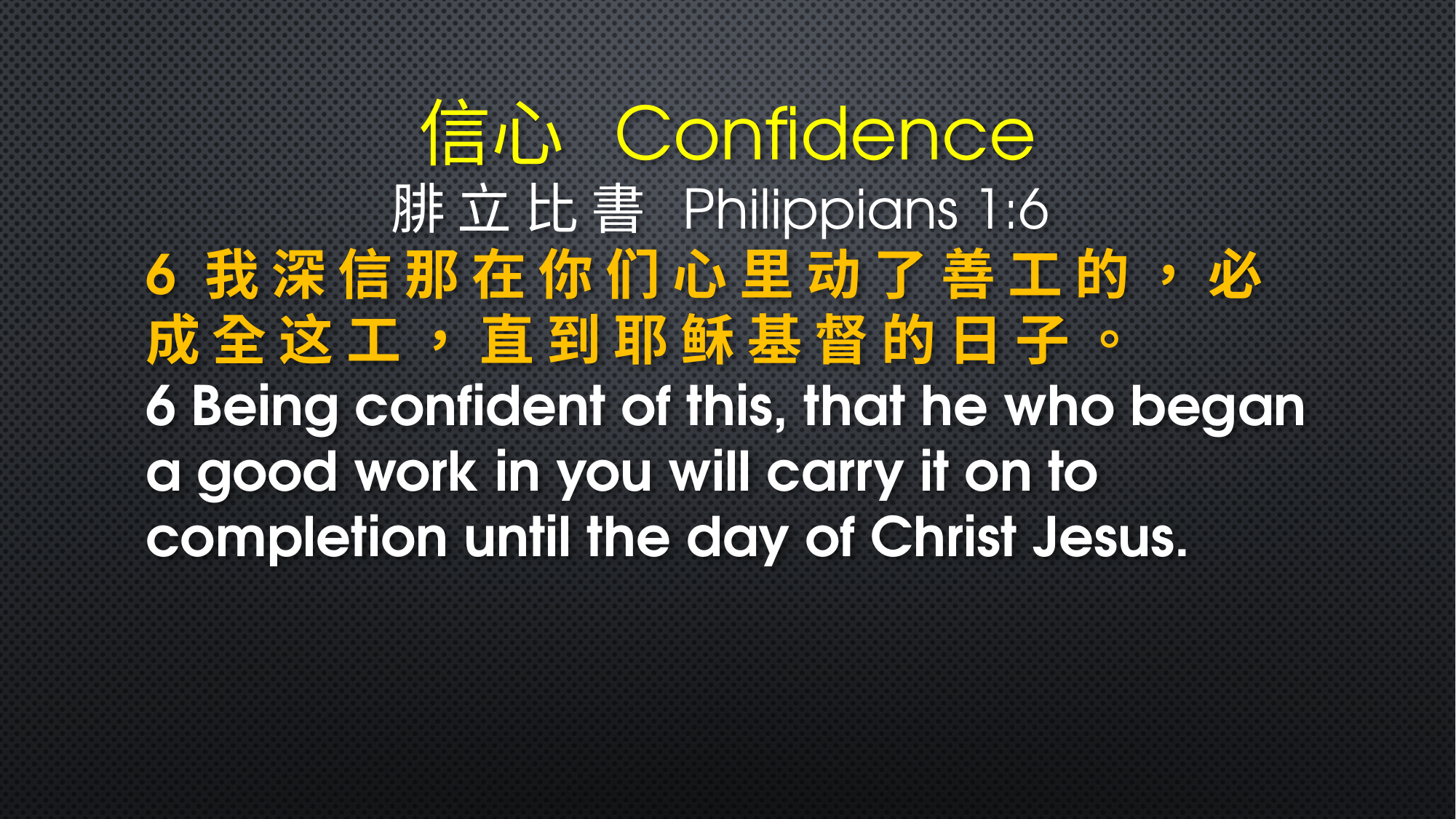

信心  Confidence
腓 立 比 書  Philippians 1:6
6 我 深 信 那 在 你 们 心 里 动 了 善 工 的 ， 必 成 全 这 工 ， 直 到 耶 稣 基 督 的 日 子 。
6 Being confident of this, that he who began a good work in you will carry it on to completion until the day of Christ Jesus.